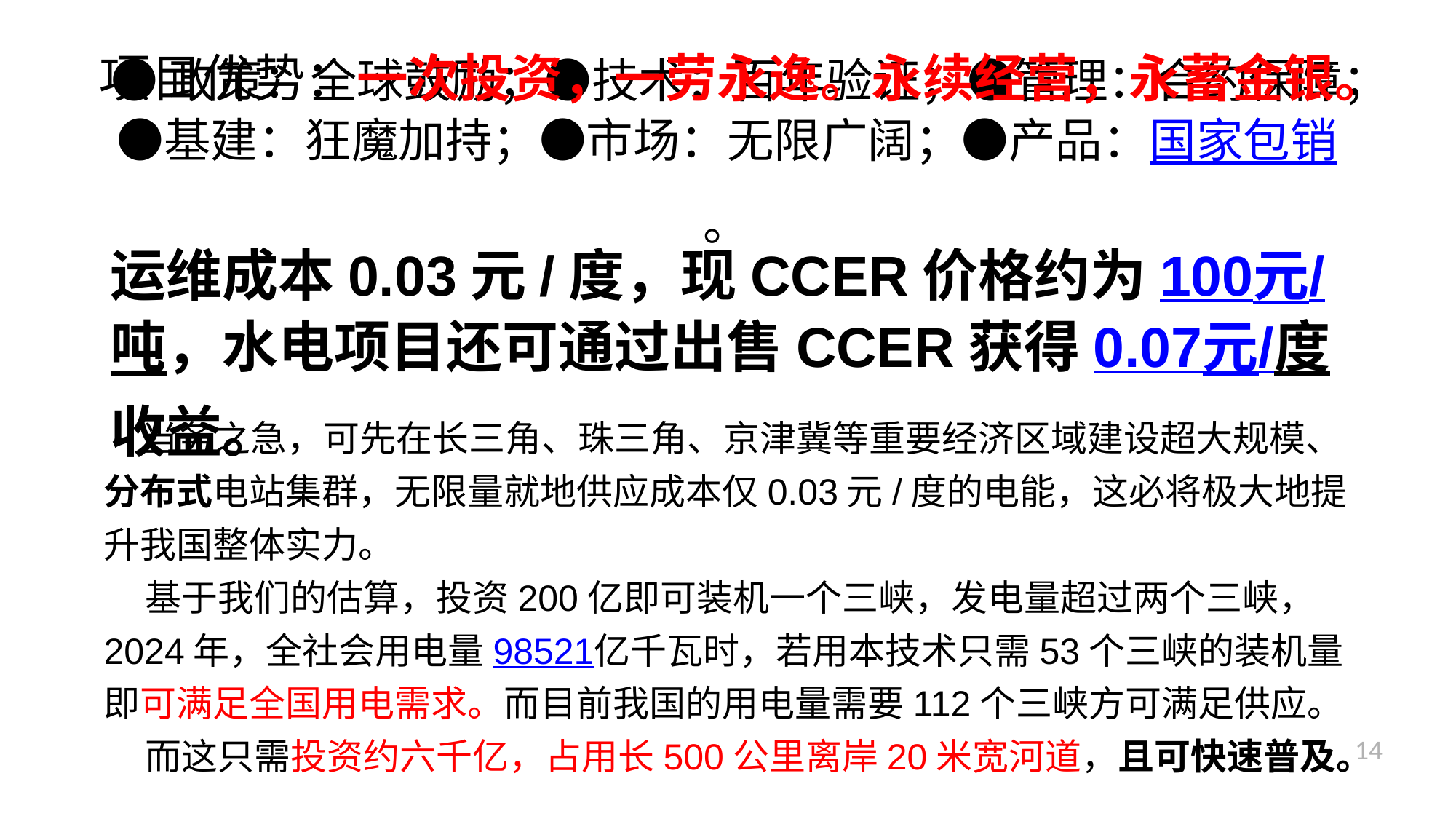

# 项目优势：一次投资，一劳永逸。永续经营，永蓄金银。
●政策：全球鼓励；●技术：百年验证；●管理：合约保障；●基建：狂魔加持；●市场：无限广阔；●产品：国家包销。
运维成本0.03元/度，现CCER价格约为100元/吨，水电项目还可通过出售CCER获得0.07元/度收益。
    当务之急，可先在长三角、珠三角、京津冀等重要经济区域建设超大规模、分布式电站集群，无限量就地供应成本仅0.03元/度的电能，这必将极大地提升我国整体实力。
    基于我们的估算，投资200亿即可装机一个三峡，发电量超过两个三峡， 2024年，全社会用电量98521亿千瓦时，若用本技术只需53个三峡的装机量即可满足全国用电需求。而目前我国的用电量需要112个三峡方可满足供应。
    而这只需投资约六千亿，占用长500公里离岸20米宽河道，且可快速普及。
14